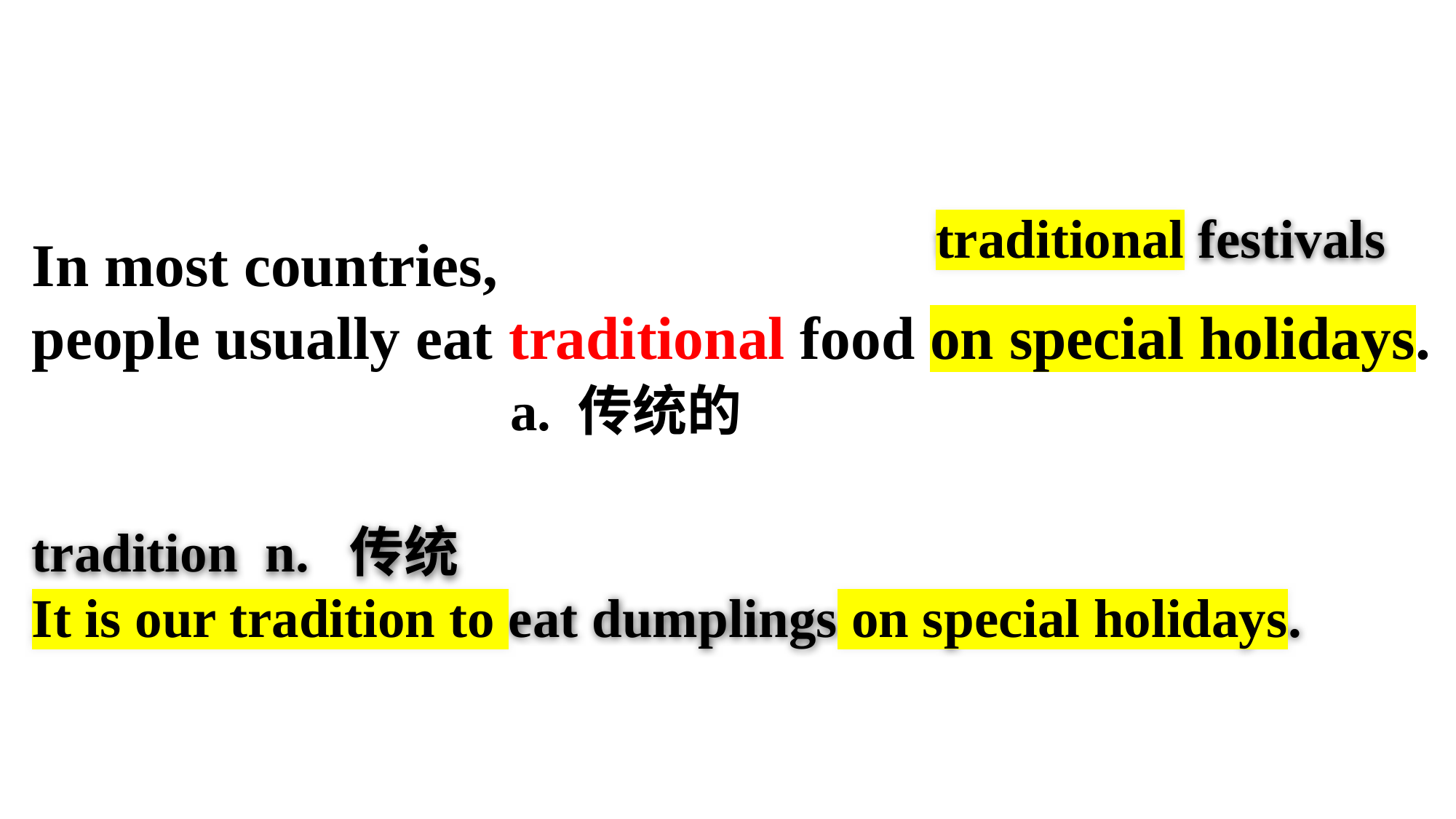

traditional festivals
In most countries,
people usually eat traditional food on special holidays.
a. 传统的
tradition  n.  传统
It is our tradition to eat dumplings on special holidays.